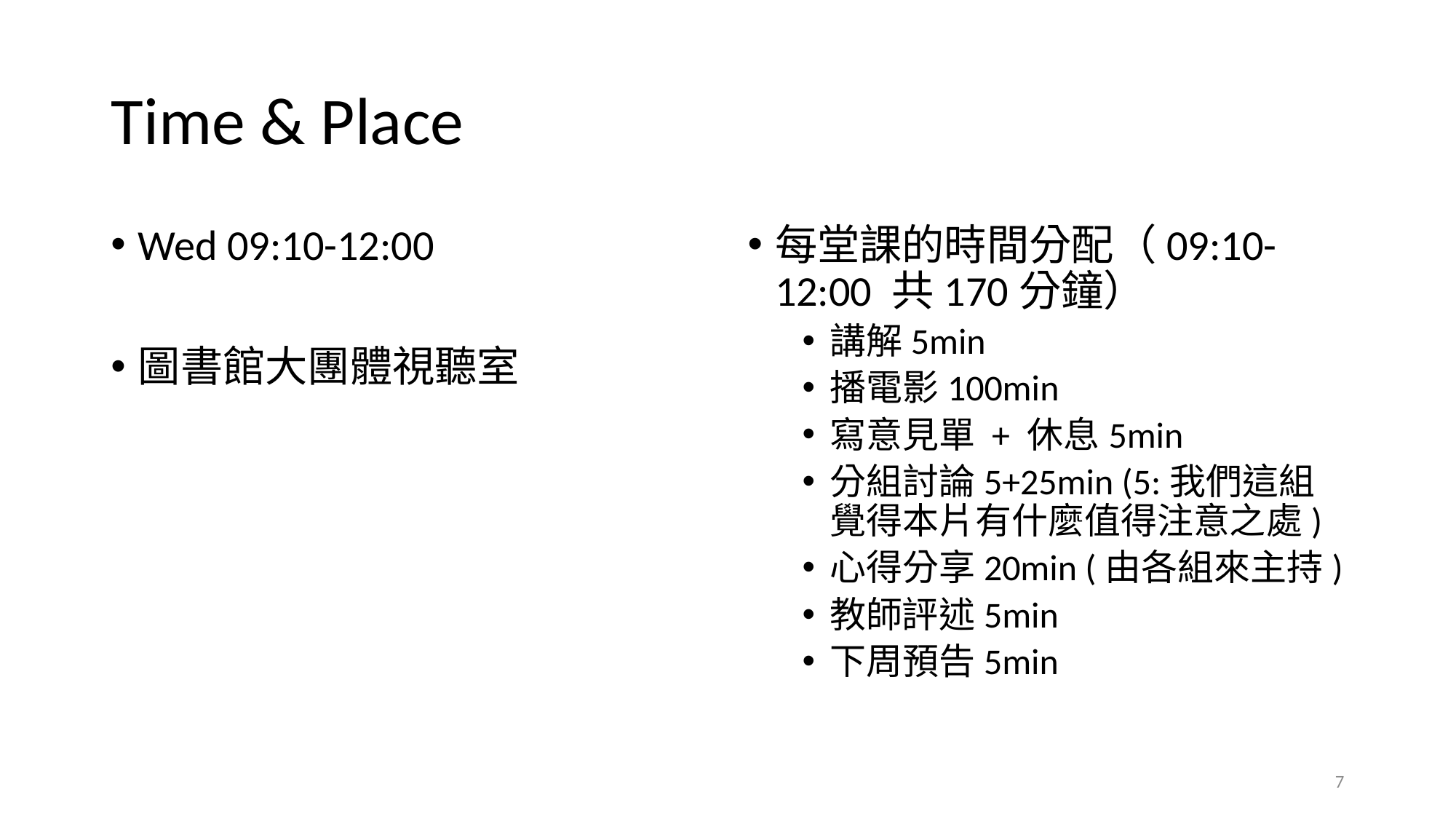

# Time & Place
Wed 09:10-12:00

圖書館大團體視聽室

每堂課的時間分配（09:10-12:00 共170分鐘）
講解5min
播電影100min
寫意見單 + 休息5min
分組討論5+25min (5:我們這組覺得本片有什麼值得注意之處)
心得分享20min (由各組來主持)
教師評述5min
下周預告5min
7